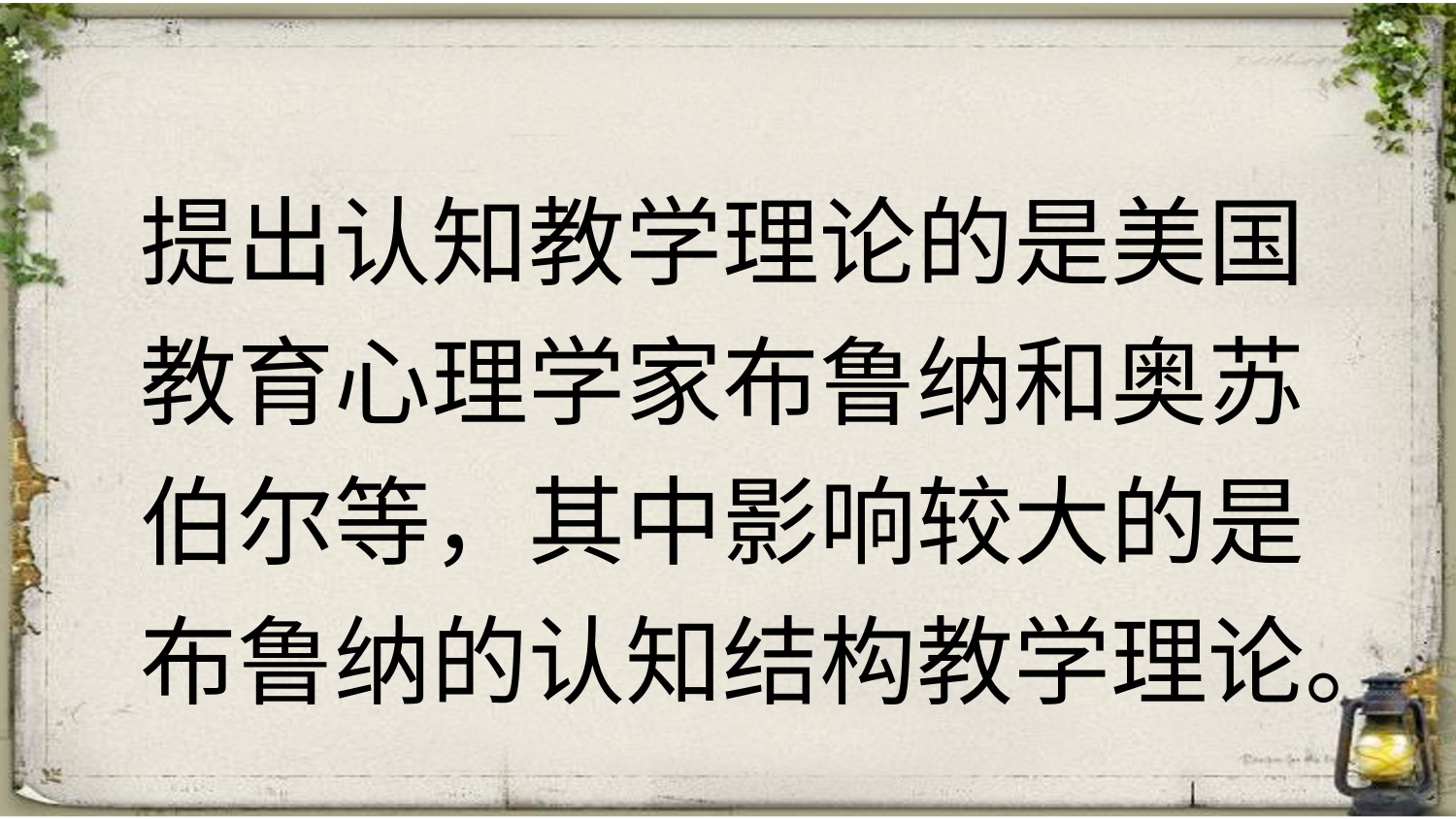

提出认知教学理论的是美国教育心理学家布鲁纳和奥苏伯尔等，其中影响较大的是布鲁纳的认知结构教学理论。